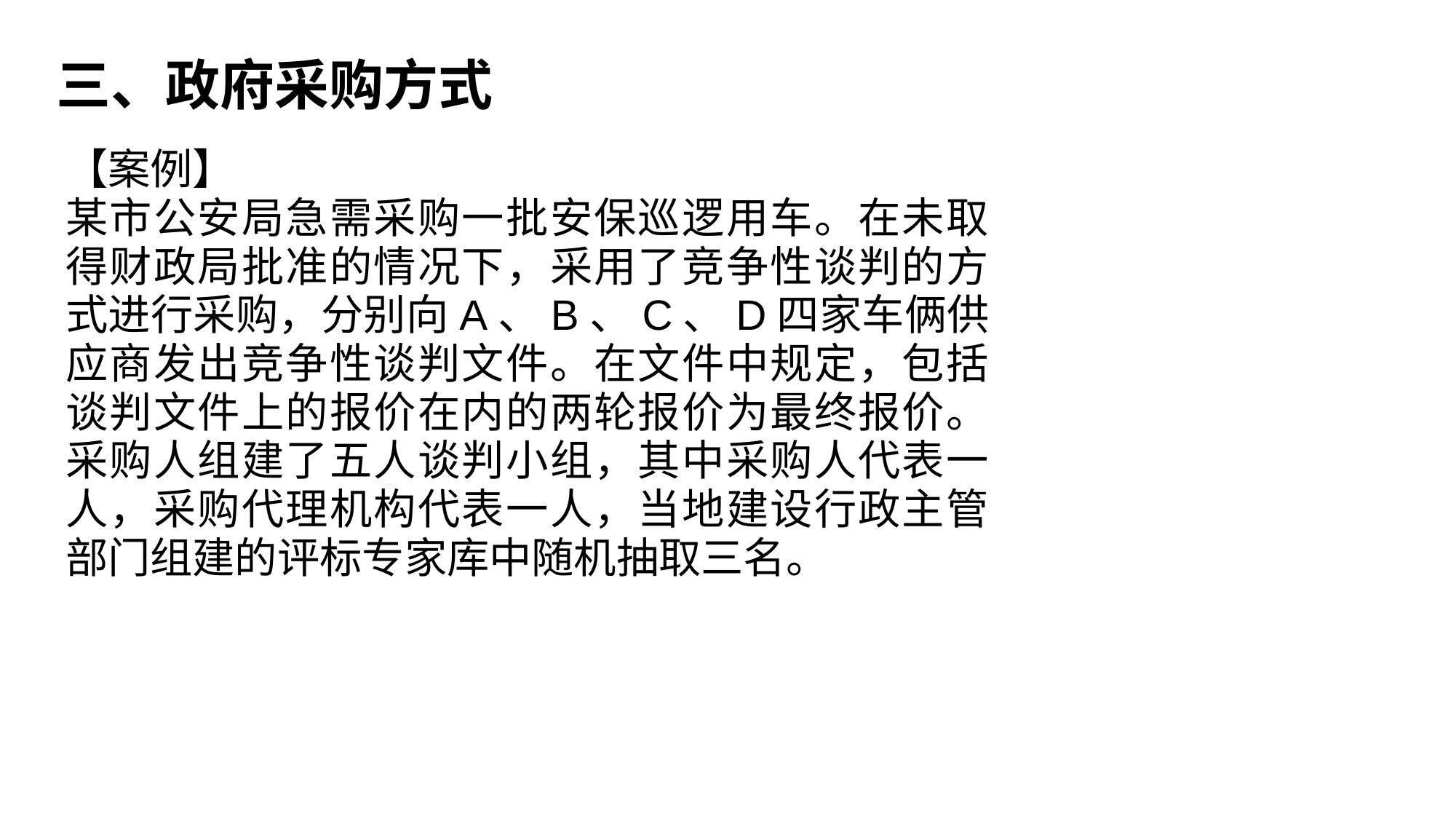

三、政府采购方式
【案例】
某市公安局急需采购一批安保巡逻用车。在未取得财政局批准的情况下，采用了竞争性谈判的方式进行采购，分别向A、B、C、D四家车俩供应商发出竞争性谈判文件。在文件中规定，包括谈判文件上的报价在内的两轮报价为最终报价。采购人组建了五人谈判小组，其中采购人代表一人，采购代理机构代表一人，当地建设行政主管部门组建的评标专家库中随机抽取三名。